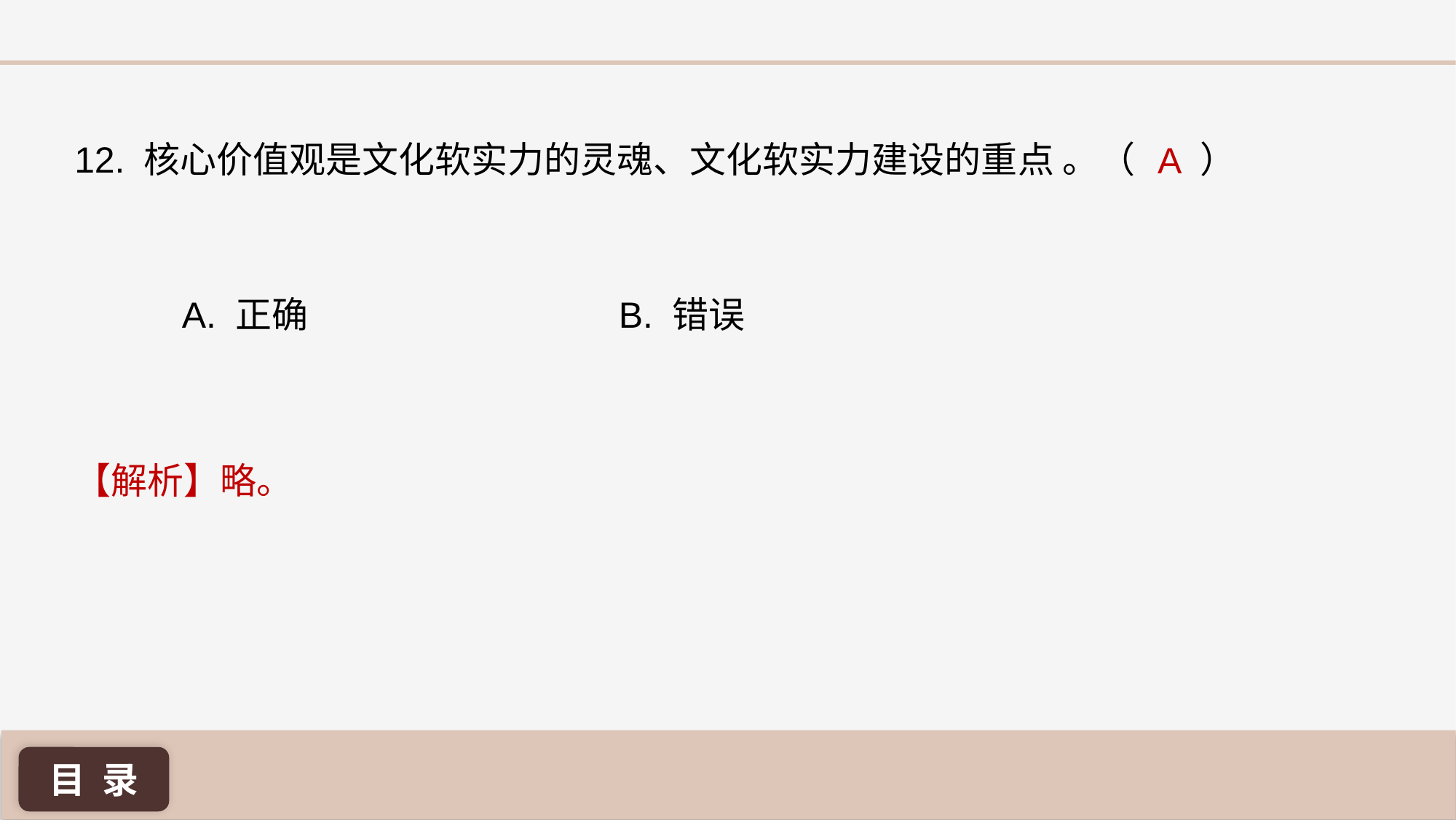

A
12. 核心价值观是文化软实力的灵魂、文化软实力建设的重点 。（        ）
A. 正确 			B. 错误
【解析】略。